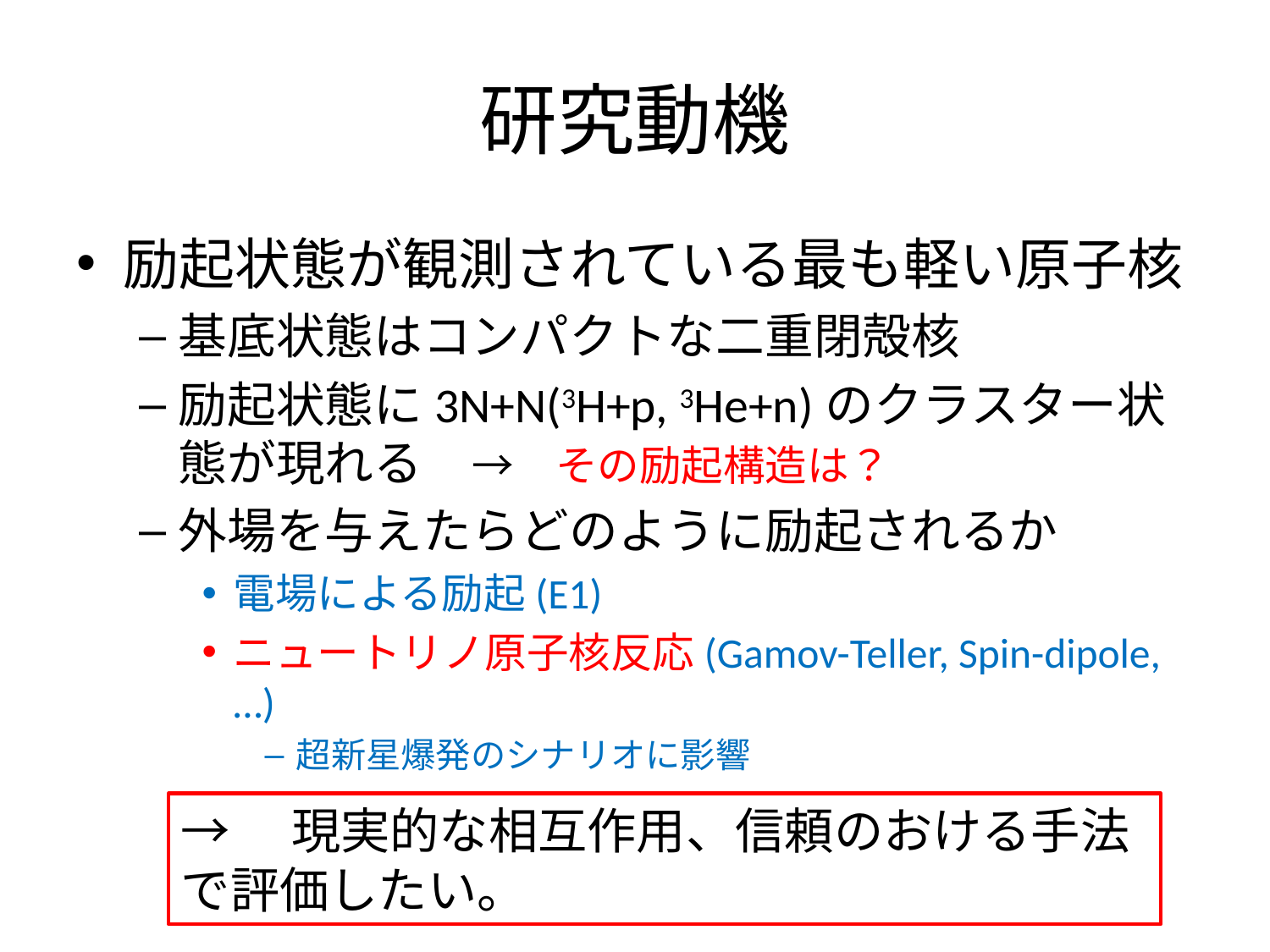

# 研究動機
励起状態が観測されている最も軽い原子核
基底状態はコンパクトな二重閉殻核
励起状態に3N+N(3H+p, 3He+n)のクラスター状態が現れる　→　その励起構造は？
外場を与えたらどのように励起されるか
電場による励起(E1)
ニュートリノ原子核反応(Gamov-Teller, Spin-dipole,…)
超新星爆発のシナリオに影響
→　現実的な相互作用、信頼のおける手法で評価したい。